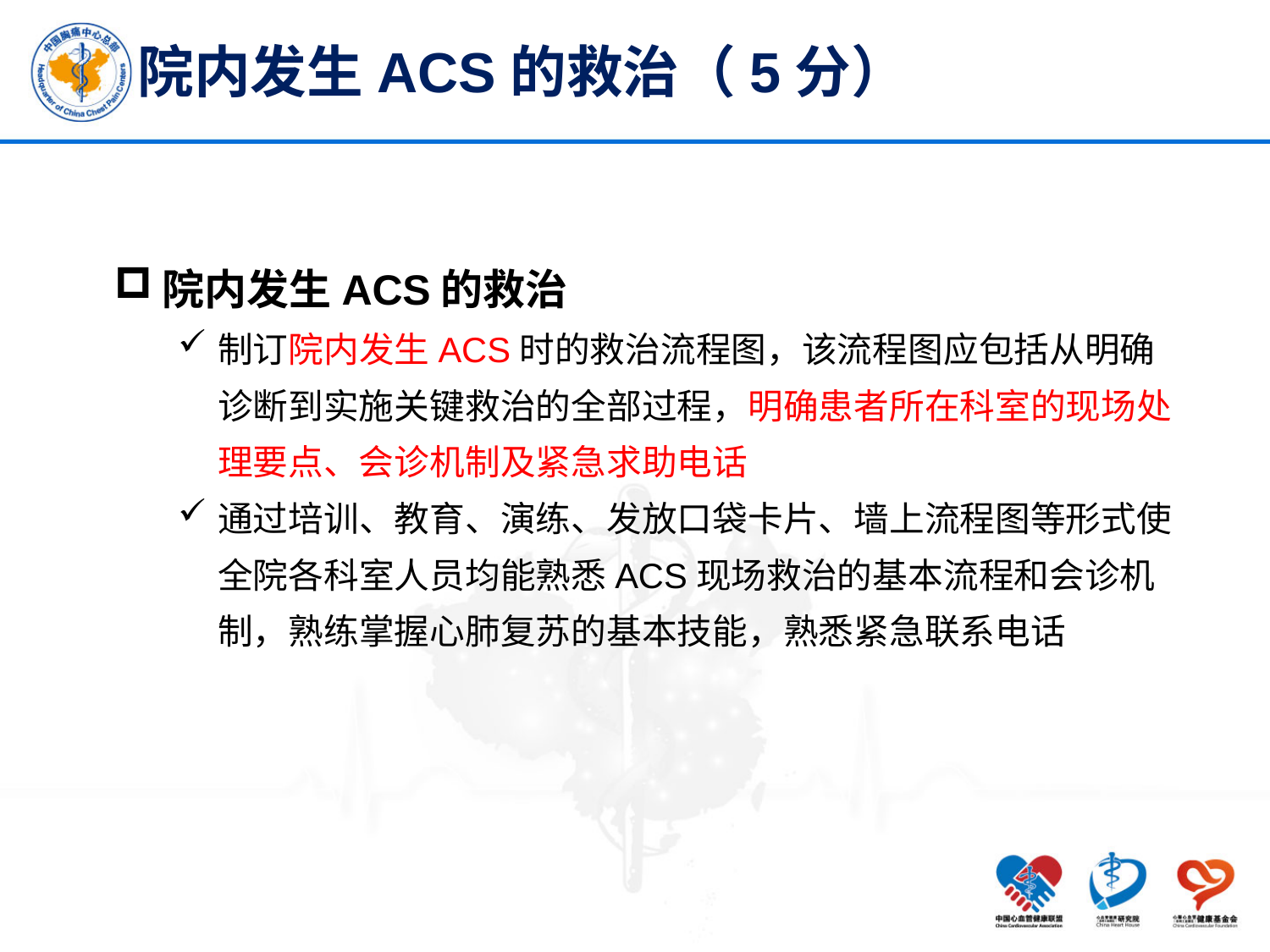

# 院内发生ACS的救治（5分）
院内发生ACS的救治
制订院内发生ACS时的救治流程图，该流程图应包括从明确诊断到实施关键救治的全部过程，明确患者所在科室的现场处理要点、会诊机制及紧急求助电话
通过培训、教育、演练、发放口袋卡片、墙上流程图等形式使全院各科室人员均能熟悉ACS现场救治的基本流程和会诊机制，熟练掌握心肺复苏的基本技能，熟悉紧急联系电话